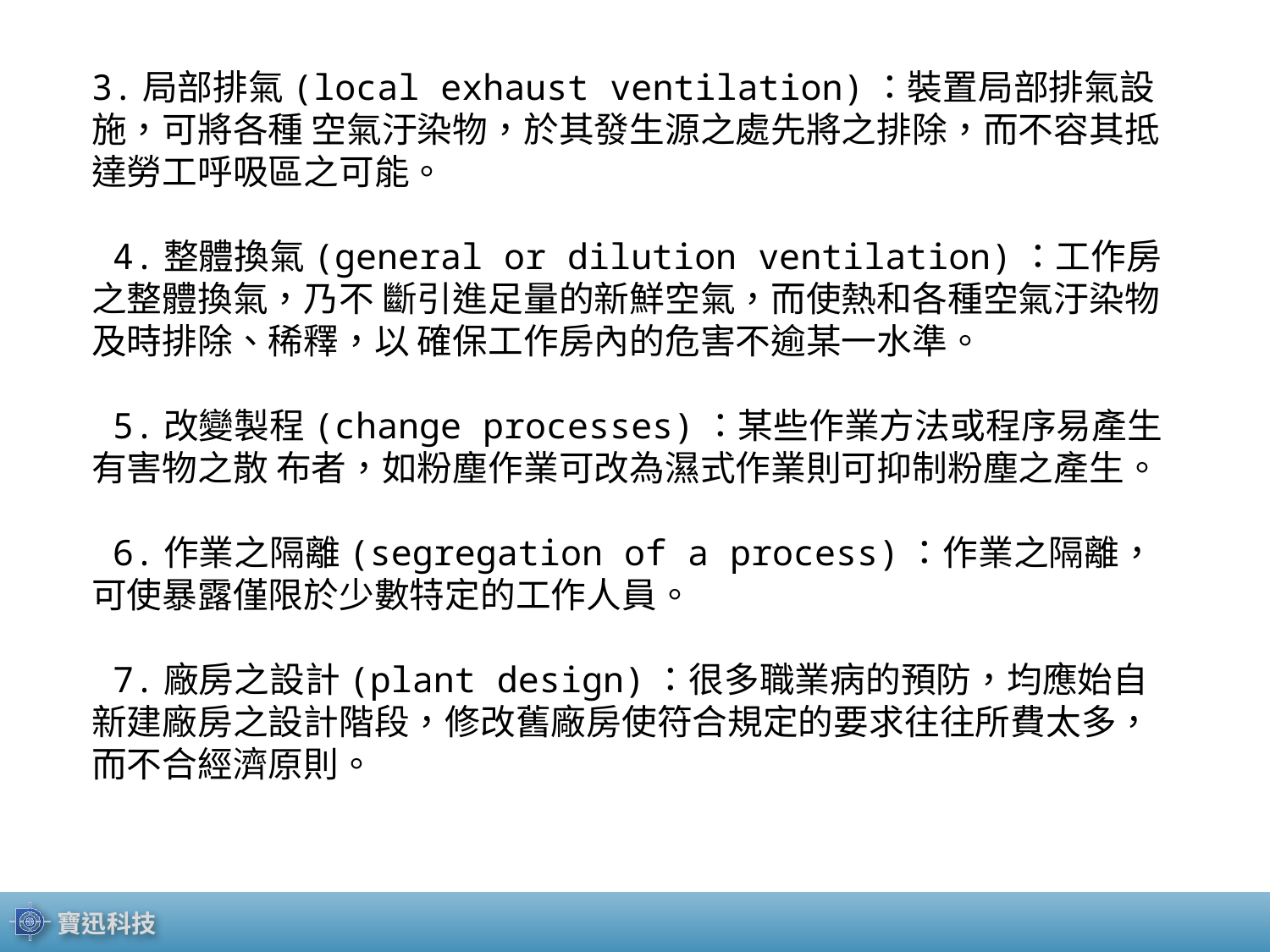

3.局部排氣(local exhaust ventilation)：裝置局部排氣設施，可將各種 空氣汙染物，於其發生源之處先將之排除，而不容其抵達勞工呼吸區之可能。

 4.整體換氣(general or dilution ventilation)：工作房之整體換氣，乃不 斷引進足量的新鮮空氣，而使熱和各種空氣汙染物及時排除、稀釋，以 確保工作房內的危害不逾某一水準。

 5.改變製程(change processes)：某些作業方法或程序易產生有害物之散 布者，如粉塵作業可改為濕式作業則可抑制粉塵之產生。

 6.作業之隔離(segregation of a process)：作業之隔離，可使暴露僅限於少數特定的工作人員。

 7.廠房之設計(plant design)：很多職業病的預防，均應始自新建廠房之設計階段，修改舊廠房使符合規定的要求往往所費太多，而不合經濟原則。